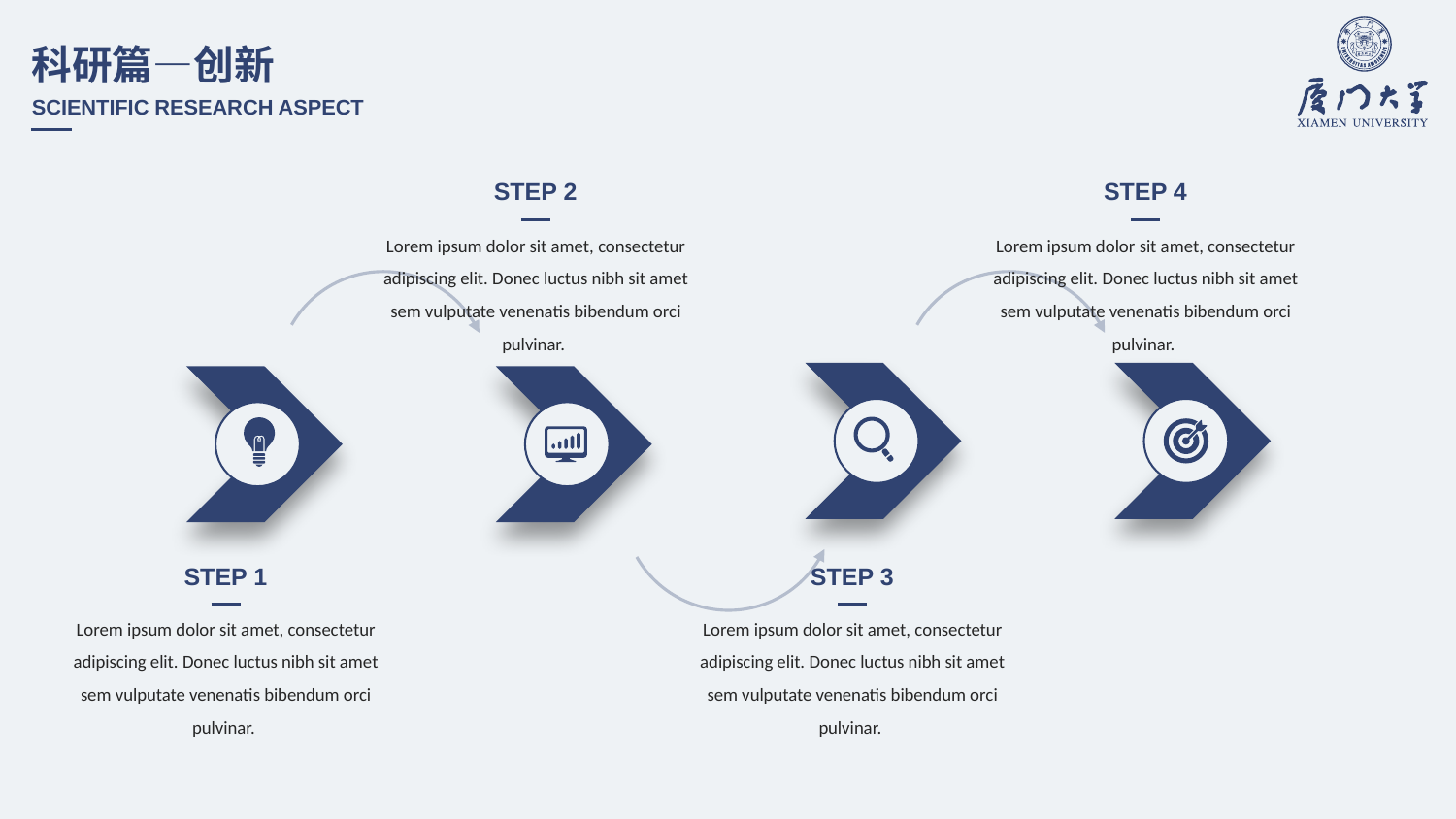

科研篇—创新
SCIENTIFIC RESEARCH ASPECT
STEP 2
STEP 4
Lorem ipsum dolor sit amet, consectetur adipiscing elit. Donec luctus nibh sit amet sem vulputate venenatis bibendum orci pulvinar.
Lorem ipsum dolor sit amet, consectetur adipiscing elit. Donec luctus nibh sit amet sem vulputate venenatis bibendum orci pulvinar.

STEP 1
STEP 3
Lorem ipsum dolor sit amet, consectetur adipiscing elit. Donec luctus nibh sit amet sem vulputate venenatis bibendum orci pulvinar.
Lorem ipsum dolor sit amet, consectetur adipiscing elit. Donec luctus nibh sit amet sem vulputate venenatis bibendum orci pulvinar.